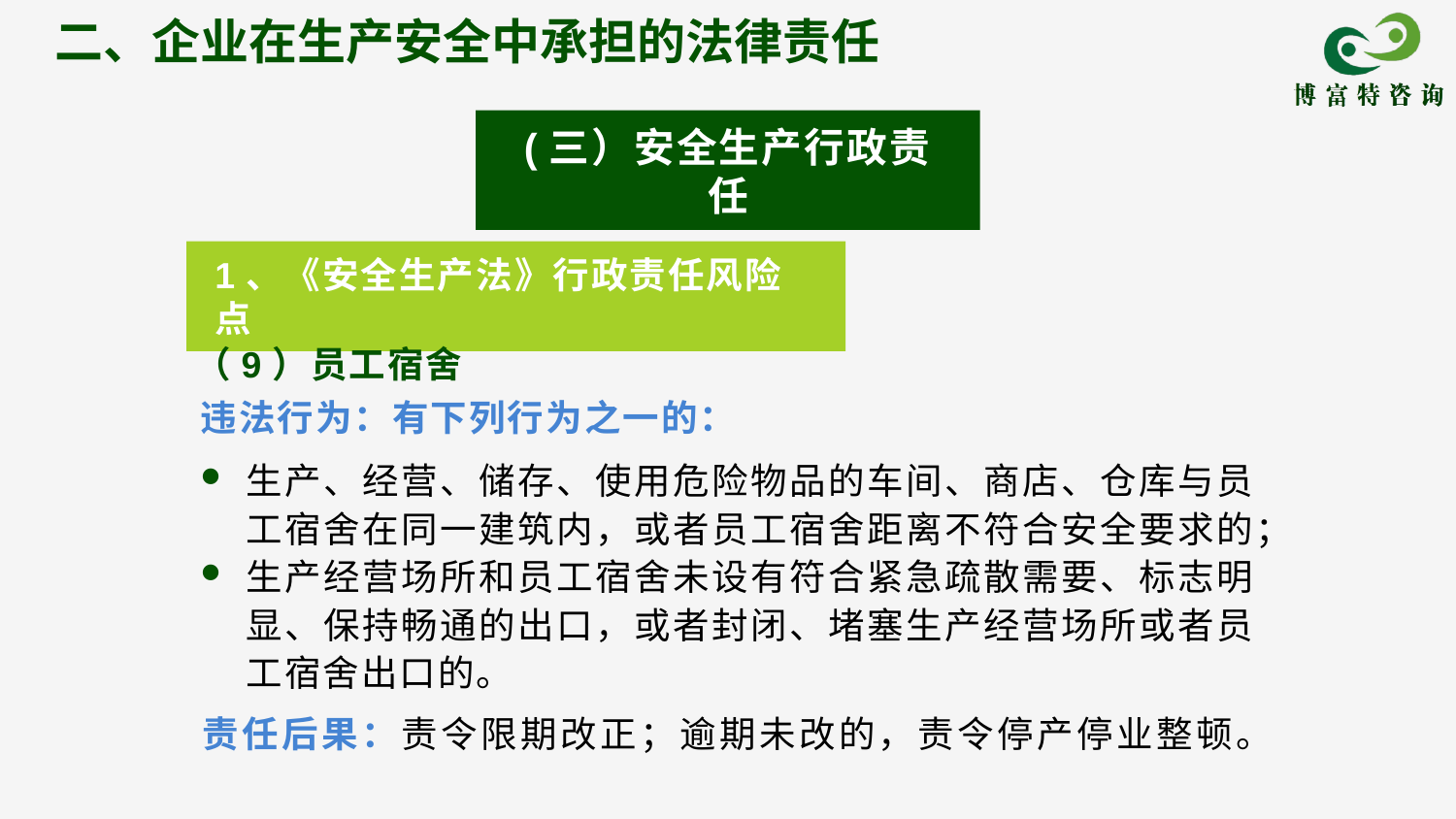

二、企业在生产安全中承担的法律责任
(三）安全生产行政责任
1、《安全生产法》行政责任风险点
违法行为：有下列行为之一的：
（9）员工宿舍
生产、经营、储存、使用危险物品的车间、商店、仓库与员工宿舍在同一建筑内，或者员工宿舍距离不符合安全要求的；
生产经营场所和员工宿舍未设有符合紧急疏散需要、标志明显、保持畅通的出口，或者封闭、堵塞生产经营场所或者员工宿舍出口的。
责任后果：责令限期改正；逾期未改的，责令停产停业整顿。